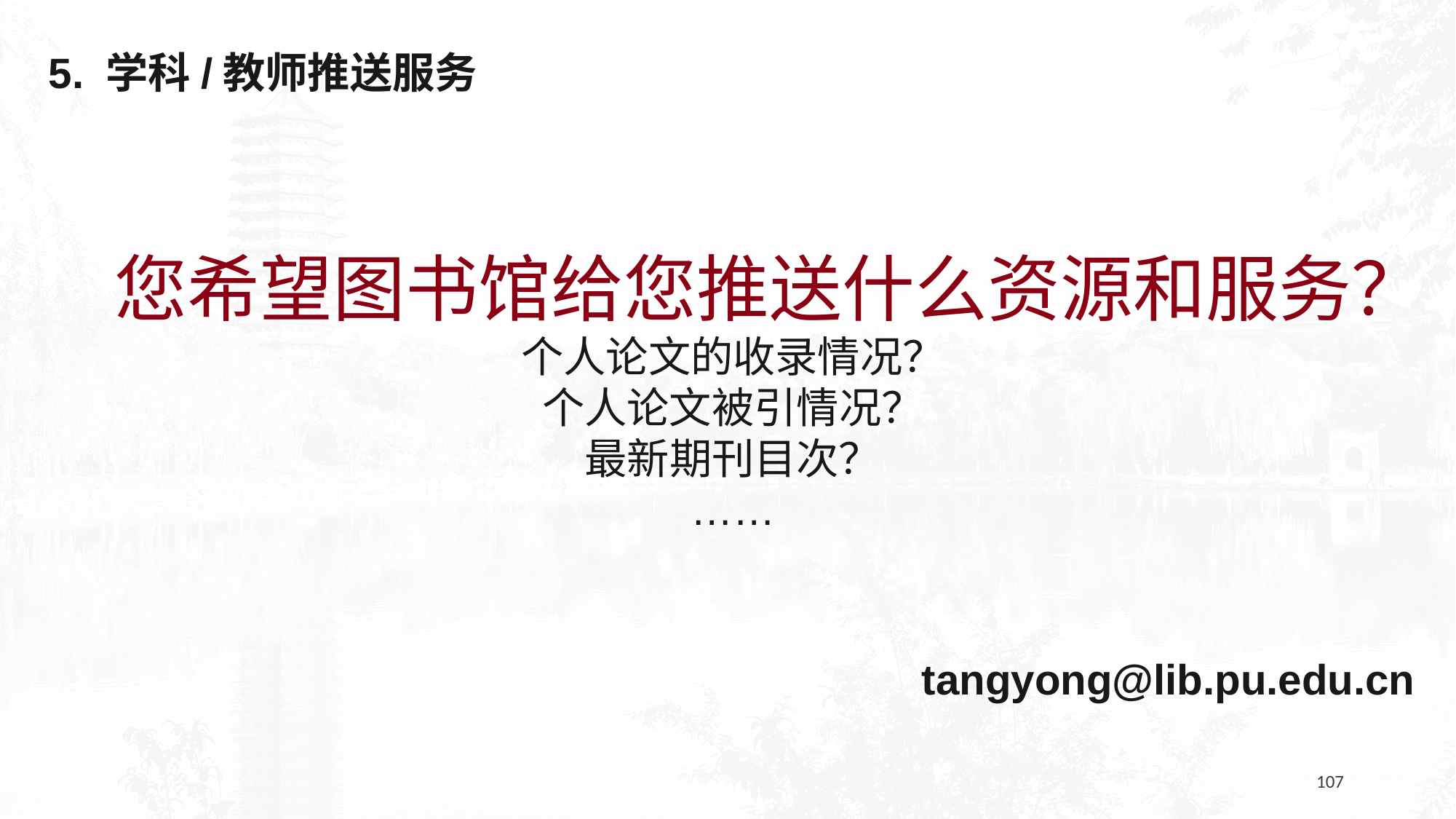

5. 学科/教师推送服务

您希望图书馆给您推送什么资源和服务？
个人论文的收录情况？
个人论文被引情况？
最新期刊目次？
……
tangyong@lib.pu.edu.cn

107